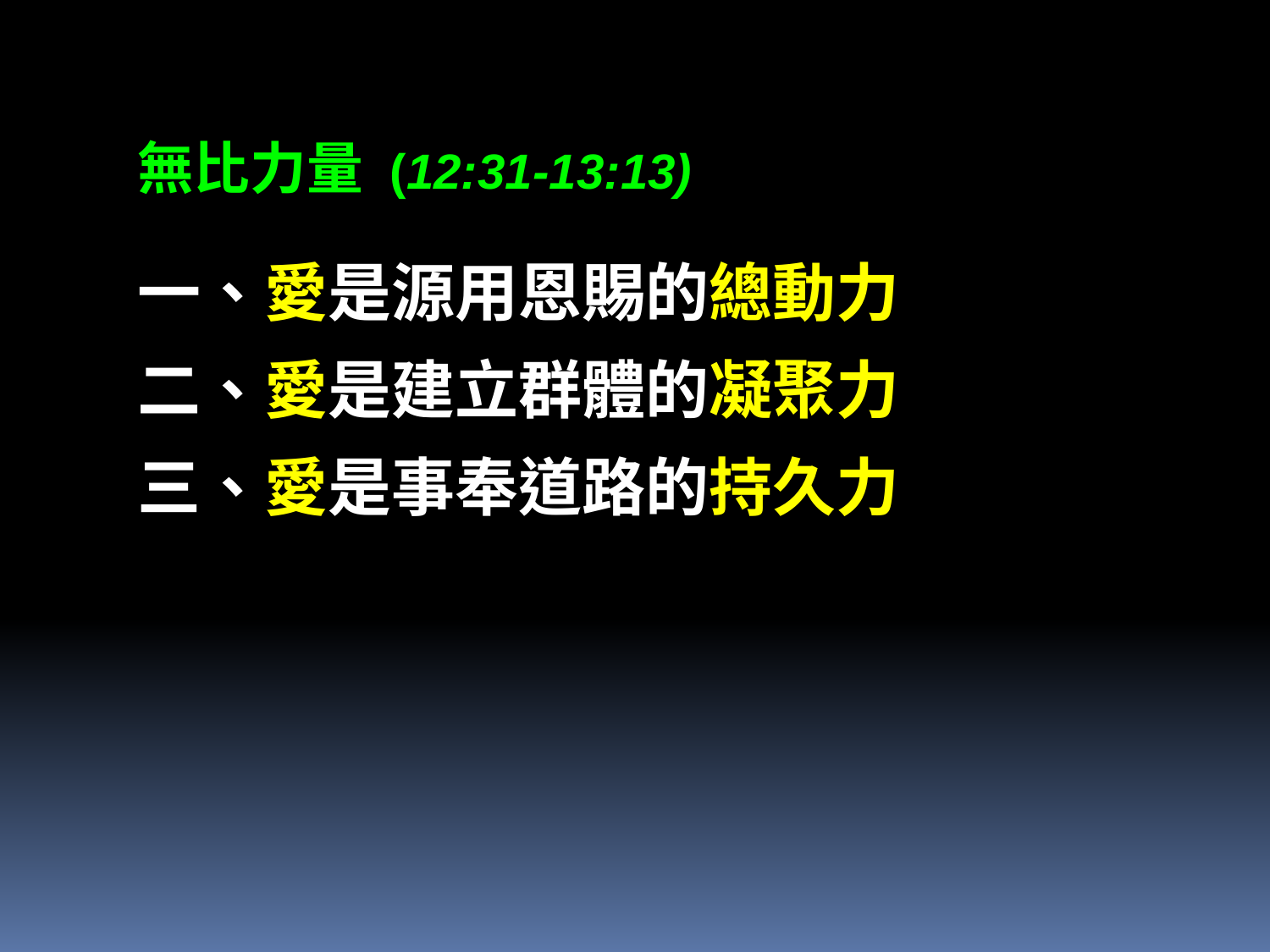

無比力量 (12:31-13:13)
一、愛是源用恩賜的總動力 (v. 1-3)
二、愛是建立群體的凝聚力 (v. 4-7)
三、愛是事奉道路的持久力 (v. 8-13)